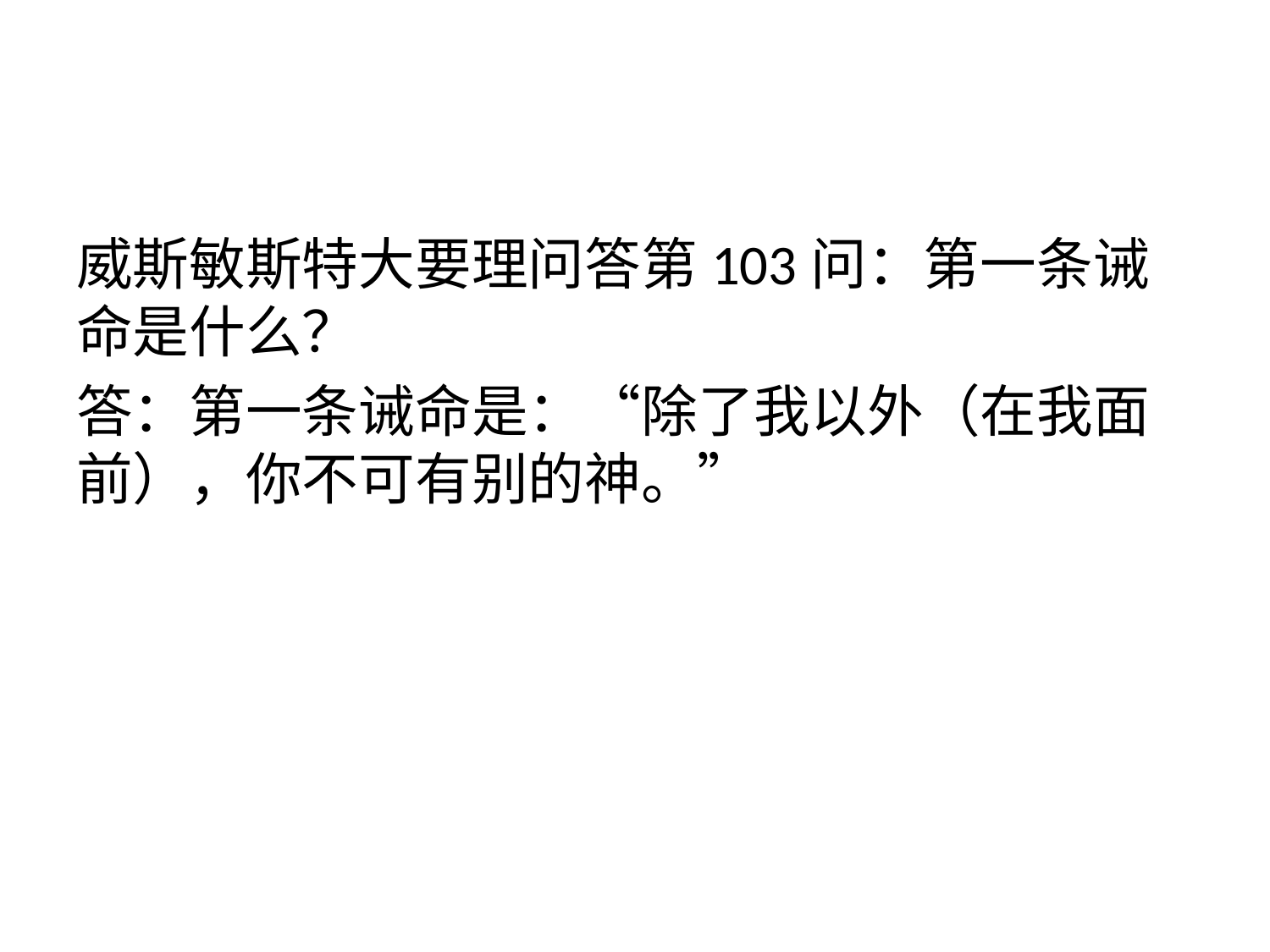

#
威斯敏斯特大要理问答第103问：第一条诫命是什么？
答：第一条诫命是：“除了我以外（在我面前），你不可有别的神。”